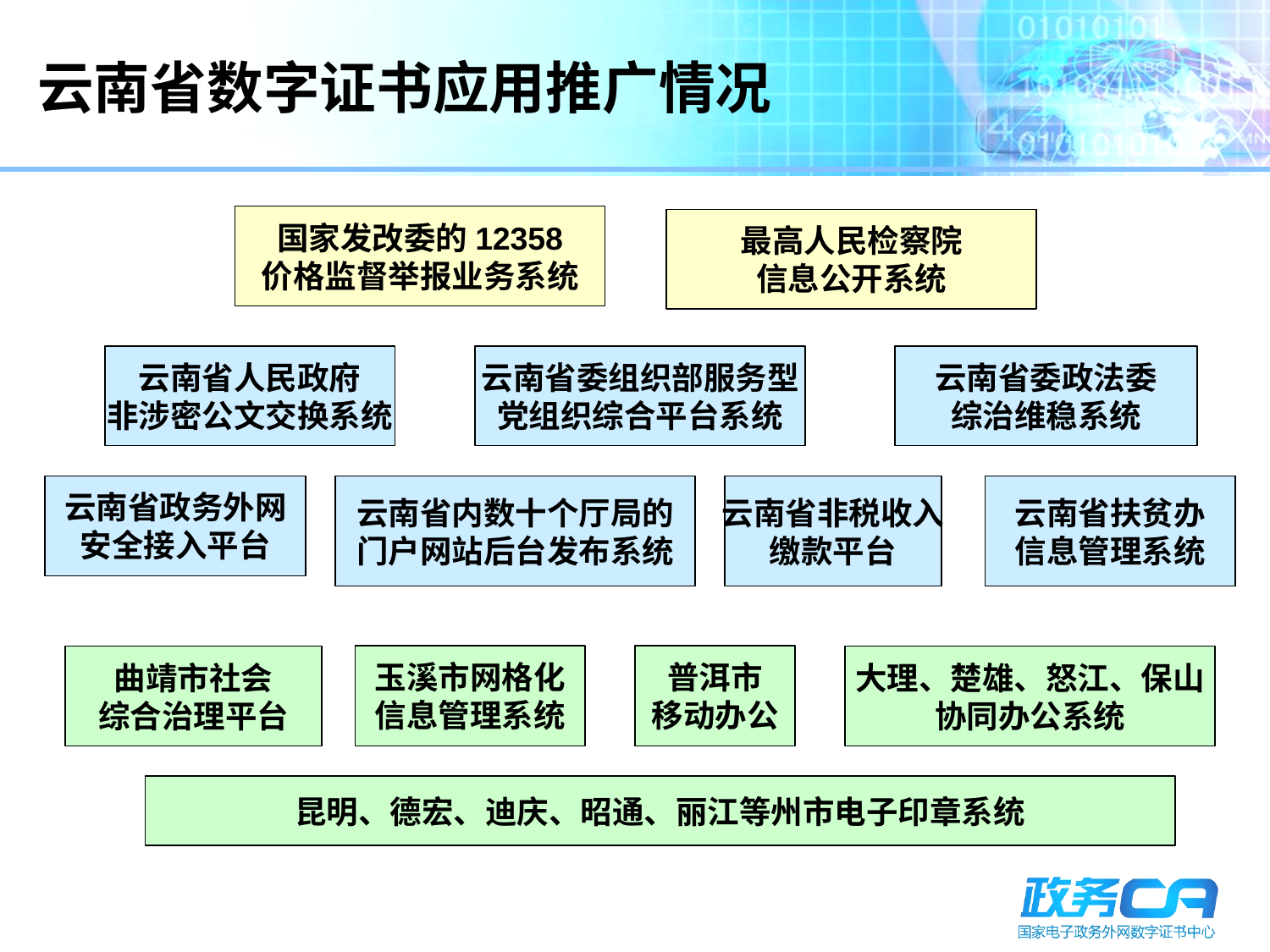

云南省数字证书应用推广情况
国家发改委的12358
价格监督举报业务系统
最高人民检察院
信息公开系统
云南省人民政府
非涉密公文交换系统
云南省委组织部服务型
党组织综合平台系统
云南省委政法委
综治维稳系统
云南省政务外网
安全接入平台
云南省内数十个厅局的
门户网站后台发布系统
云南省非税收入
缴款平台
云南省扶贫办
信息管理系统
玉溪市网格化
信息管理系统
普洱市
移动办公
曲靖市社会
综合治理平台
大理、楚雄、怒江、保山
协同办公系统
昆明、德宏、迪庆、昭通、丽江等州市电子印章系统